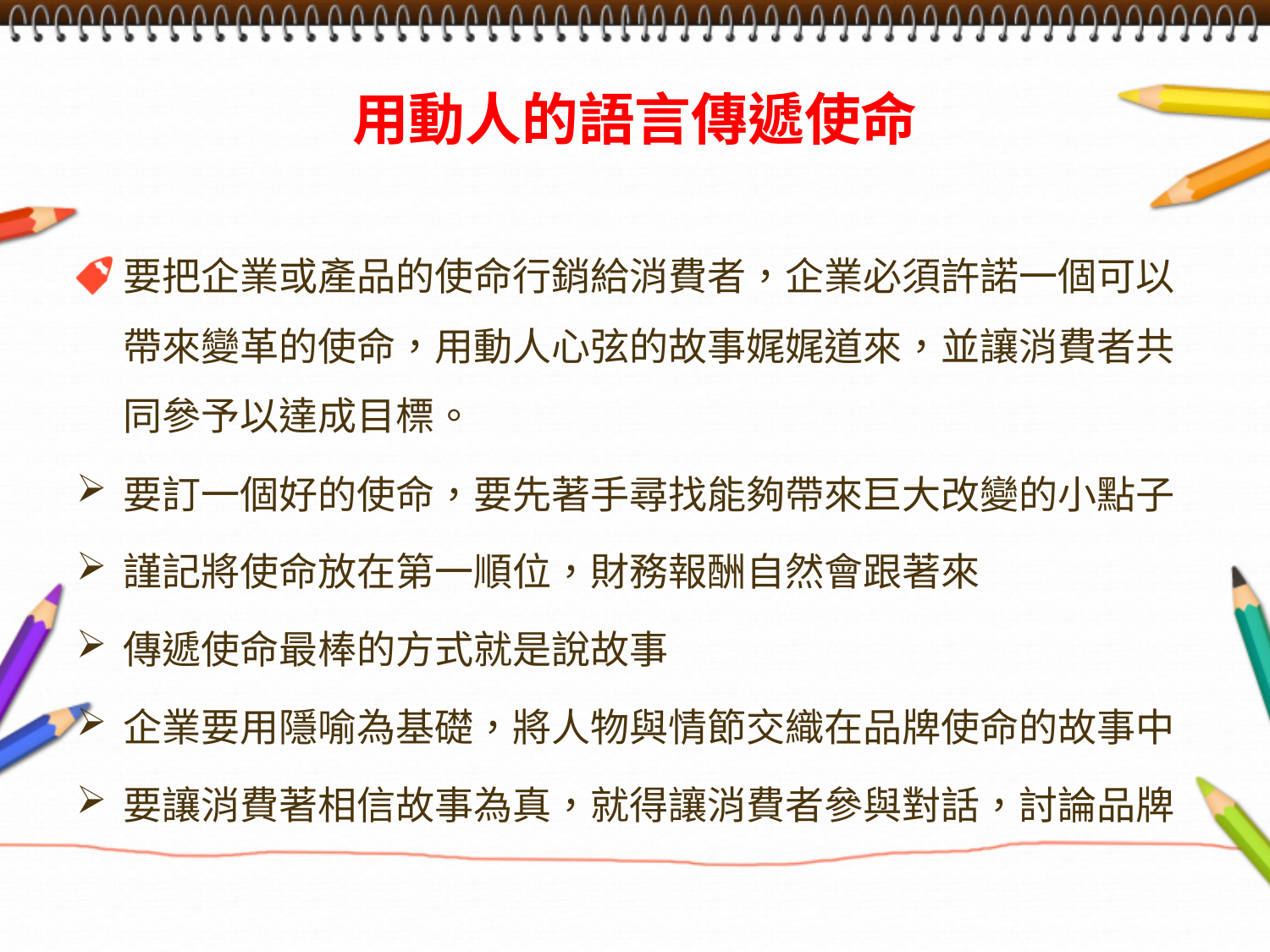

# 用動人的語言傳遞使命
要把企業或產品的使命行銷給消費者，企業必須許諾一個可以帶來變革的使命，用動人心弦的故事娓娓道來，並讓消費者共同參予以達成目標。
要訂一個好的使命，要先著手尋找能夠帶來巨大改變的小點子
謹記將使命放在第一順位，財務報酬自然會跟著來
傳遞使命最棒的方式就是說故事
企業要用隱喻為基礎，將人物與情節交織在品牌使命的故事中
要讓消費著相信故事為真，就得讓消費者參與對話，討論品牌